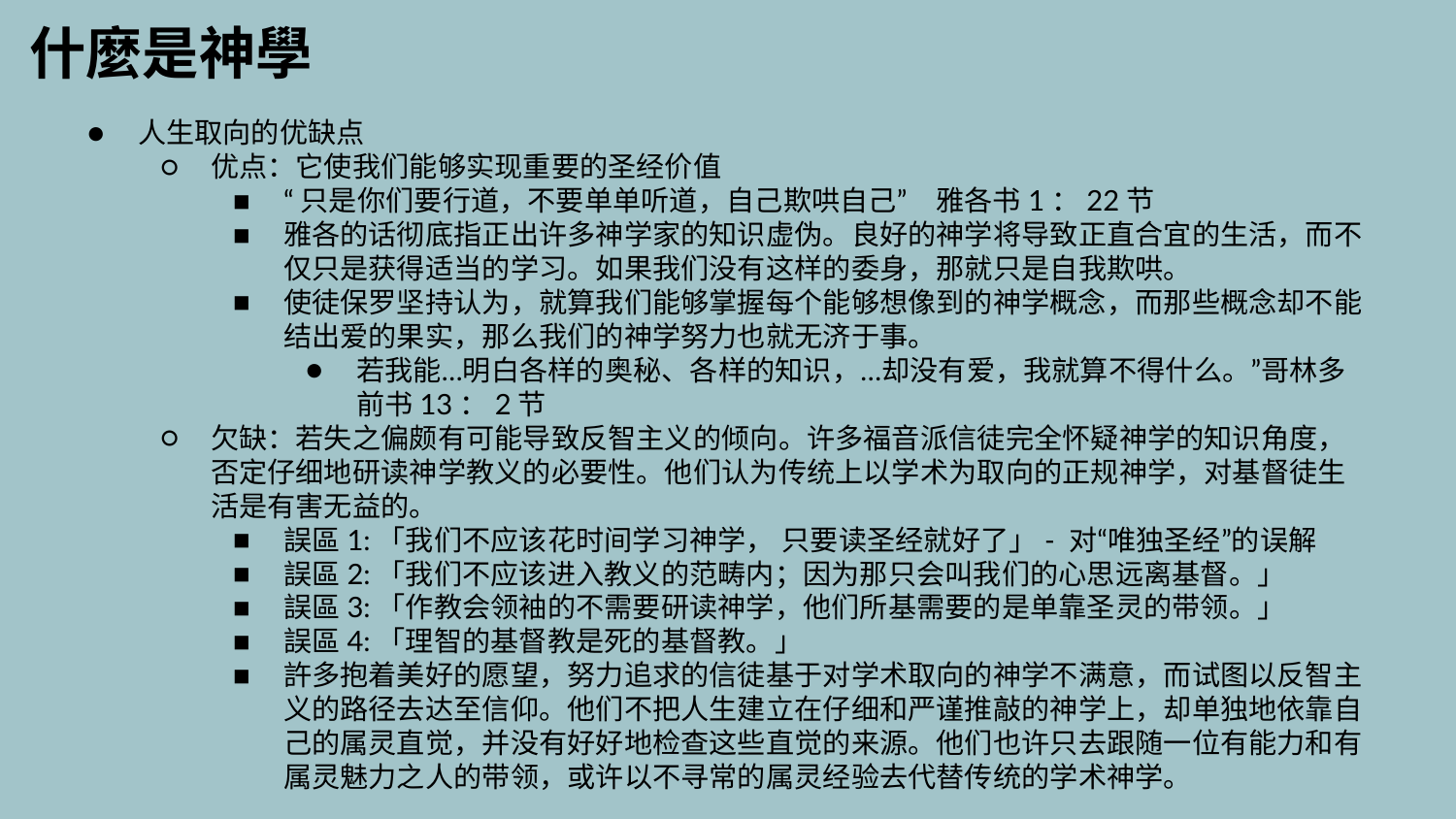

什麼是神學
人生取向的优缺点
优点：它使我们能够实现重要的圣经价值
“只是你们要行道，不要单单听道，自己欺哄自己”    雅各书1：22节
雅各的话彻底指正出许多神学家的知识虚伪。良好的神学将导致正直合宜的生活，而不仅只是获得适当的学习。如果我们没有这样的委身，那就只是自我欺哄。
使徒保罗坚持认为，就算我们能够掌握每个能够想像到的神学概念，而那些概念却不能结出爱的果实，那么我们的神学努力也就无济于事。
若我能…明白各样的奥秘、各样的知识，…却没有爱，我就算不得什么。”哥林多前书13：2节
欠缺：若失之偏颇有可能导致反智主义的倾向。许多福音派信徒完全怀疑神学的知识角度，否定仔细地研读神学教义的必要性。他们认为传统上以学术为取向的正规神学，对基督徒生活是有害无益的。
誤區1:「我们不应该花时间学习神学， 只要读圣经就好了」- 对“唯独圣经”的误解
誤區2:「我们不应该进入教义的范畴内；因为那只会叫我们的心思远离基督。」
誤區3:「作教会领袖的不需要研读神学，他们所基需要的是单靠圣灵的带领。」
誤區4:「理智的基督教是死的基督教。」
許多抱着美好的愿望，努力追求的信徒基于对学术取向的神学不满意，而试图以反智主义的路径去达至信仰。他们不把人生建立在仔细和严谨推敲的神学上，却单独地依靠自己的属灵直觉，并没有好好地检查这些直觉的来源。他们也许只去跟随一位有能力和有属灵魅力之人的带领，或许以不寻常的属灵经验去代替传统的学术神学。